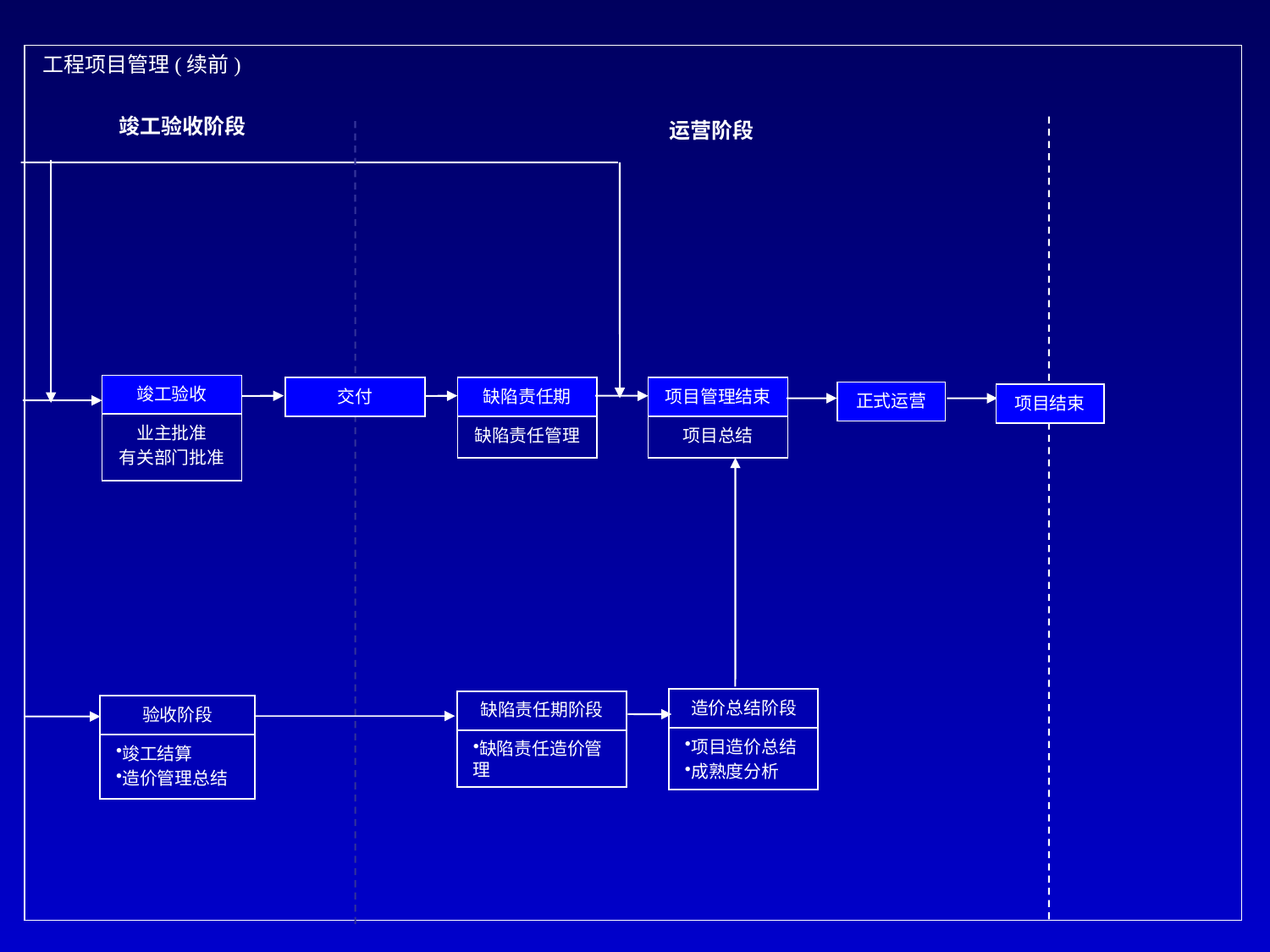

工程项目管理(续前)
竣工验收阶段
运营阶段

竣工验收
交付
缺陷责任期
项目管理结束
正式运营
项目结束

业主批准
有关部门批准
缺陷责任管理
项目总结

造价总结阶段
缺陷责任期阶段
验收阶段

项目造价总结
成熟度分析
缺陷责任造价管理
竣工结算
造价管理总结
26